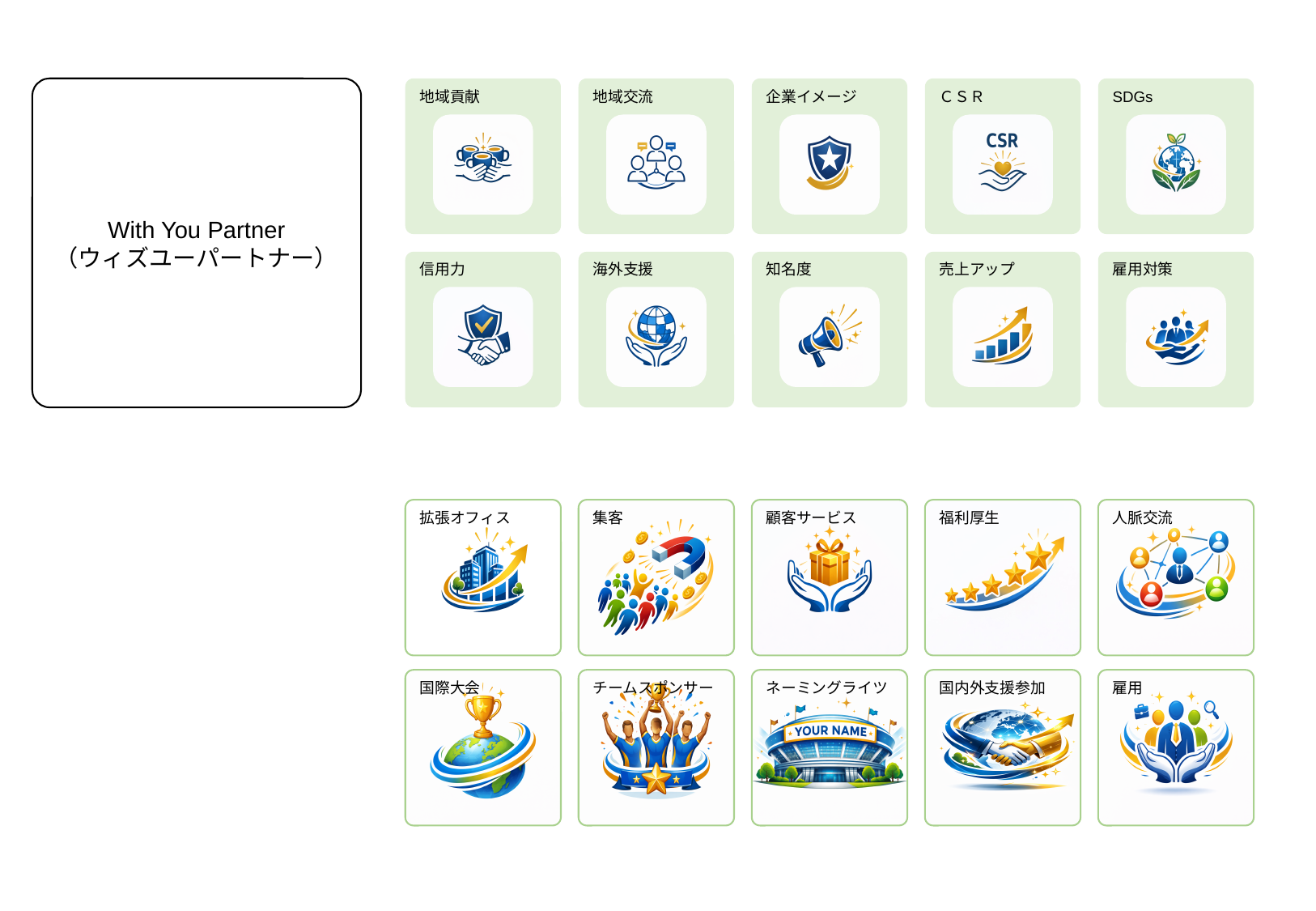

With You Partner
（ウィズユーパートナー）
地域貢献
地域交流
企業イメージ
ＣＳＲ
SDGs

信用力
海外支援
知名度
売上アップ
雇用対策

拡張オフィス
集客
顧客サービス
福利厚生
人脈交流
国際大会
雇用
国内外支援参加
チームスポンサー
ネーミングライツ